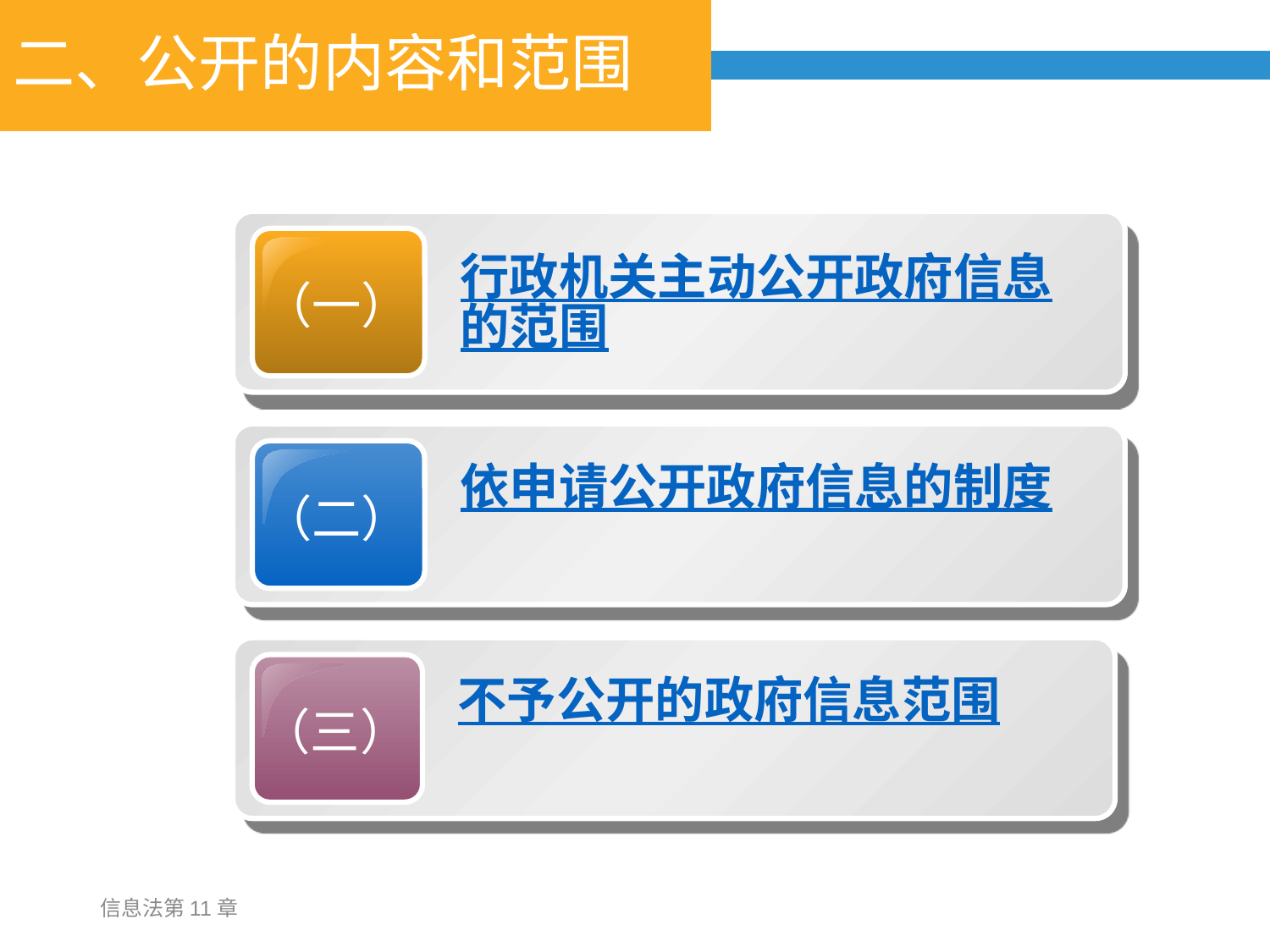

# 二、公开的内容和范围

（一）
行政机关主动公开政府信息的范围

（二）
依申请公开政府信息的制度

（三）
不予公开的政府信息范围
信息法第11章